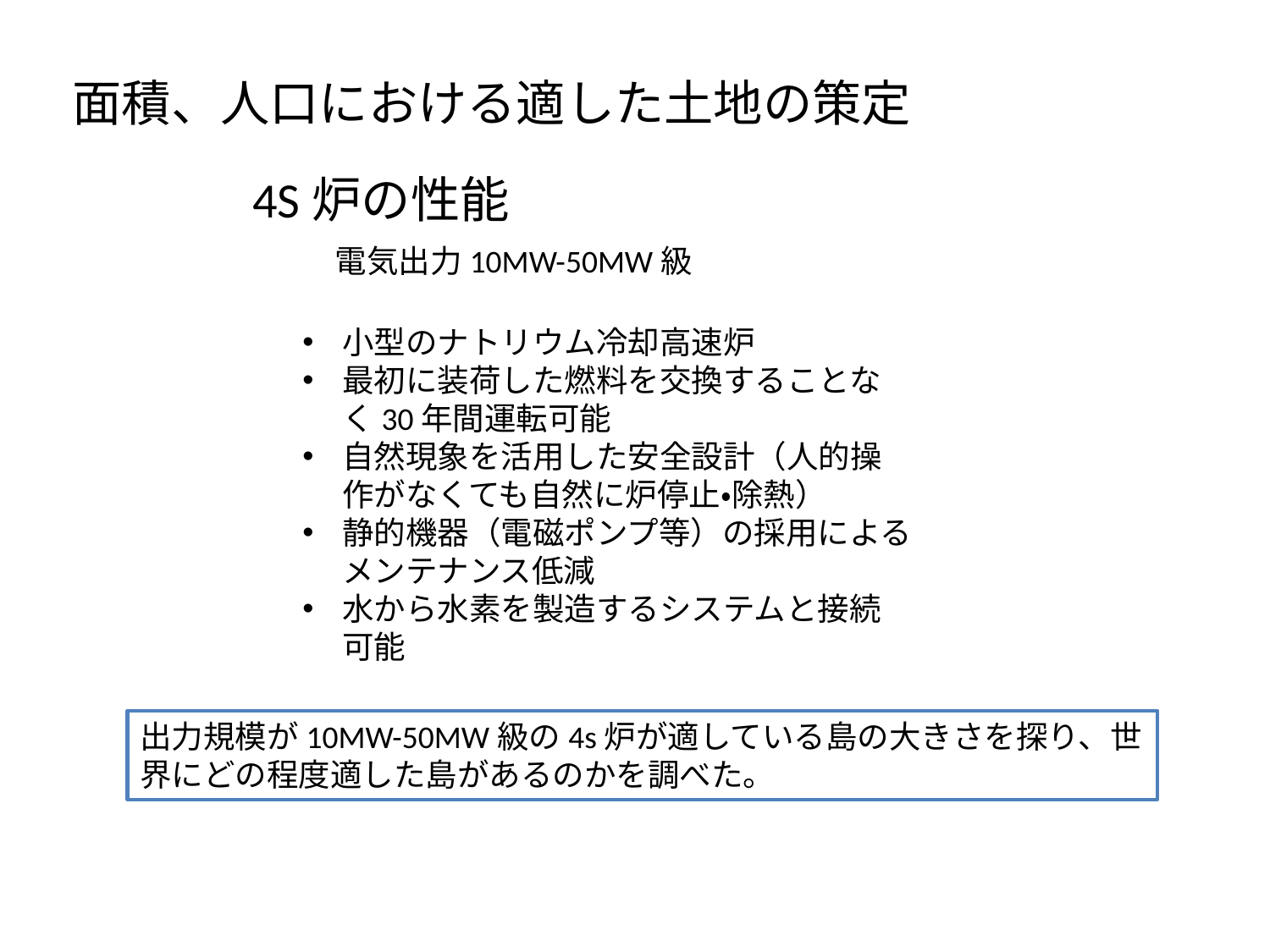

面積、人口における適した土地の策定
4S炉の性能
電気出力10MW-50MW級
小型のナトリウム冷却高速炉
最初に装荷した燃料を交換することなく30年間運転可能
自然現象を活用した安全設計（人的操作がなくても自然に炉停止・除熱）
静的機器（電磁ポンプ等）の採用によるメンテナンス低減
水から水素を製造するシステムと接続可能
出力規模が10MW-50MW級の4s炉が適している島の大きさを探り、世界にどの程度適した島があるのかを調べた。